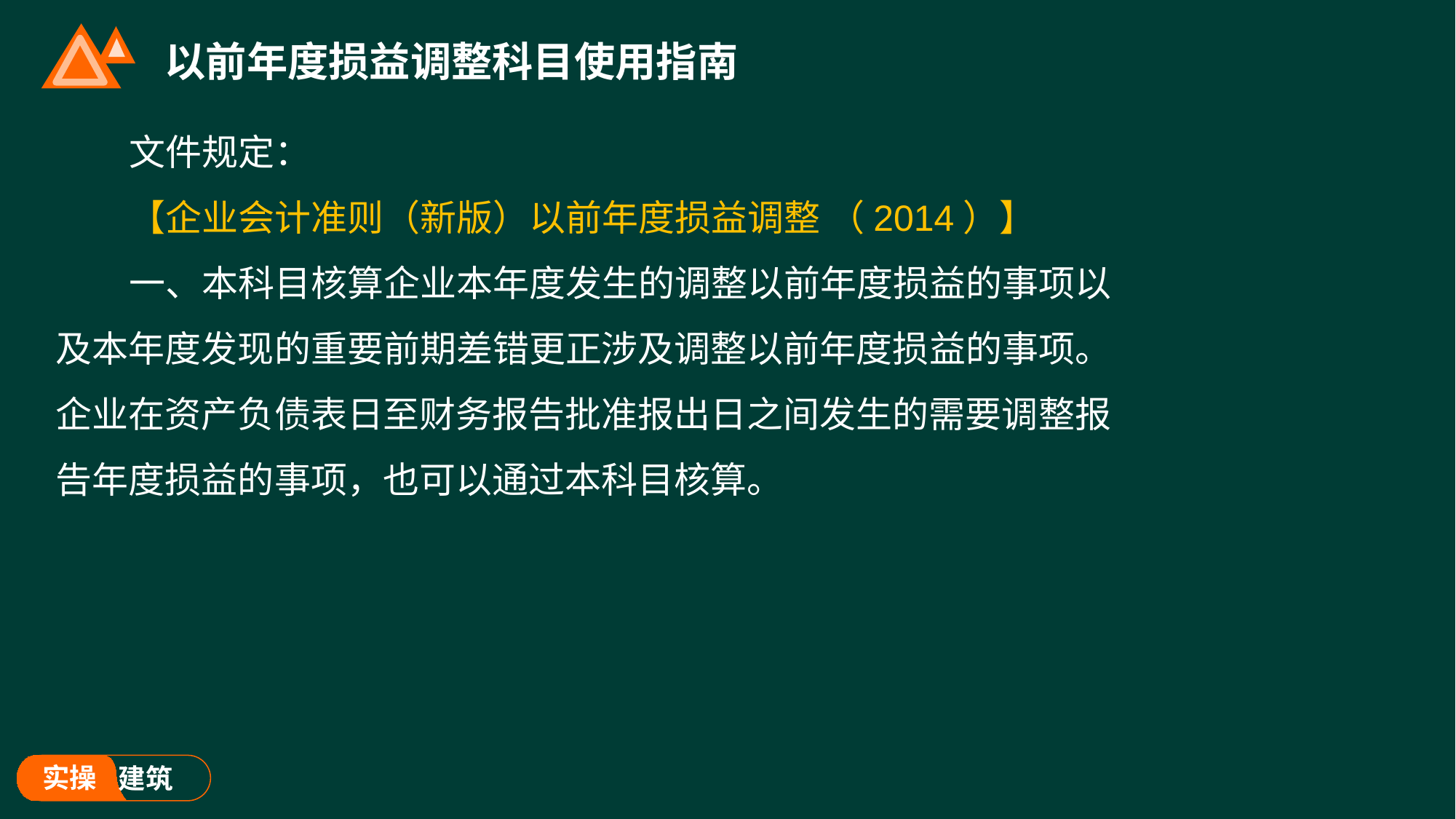

# 以前年度损益调整科目使用指南
文件规定：
【企业会计准则（新版）以前年度损益调整 （2014）】
一、本科目核算企业本年度发生的调整以前年度损益的事项以及本年度发现的重要前期差错更正涉及调整以前年度损益的事项。企业在资产负债表日至财务报告批准报出日之间发生的需要调整报告年度损益的事项，也可以通过本科目核算。